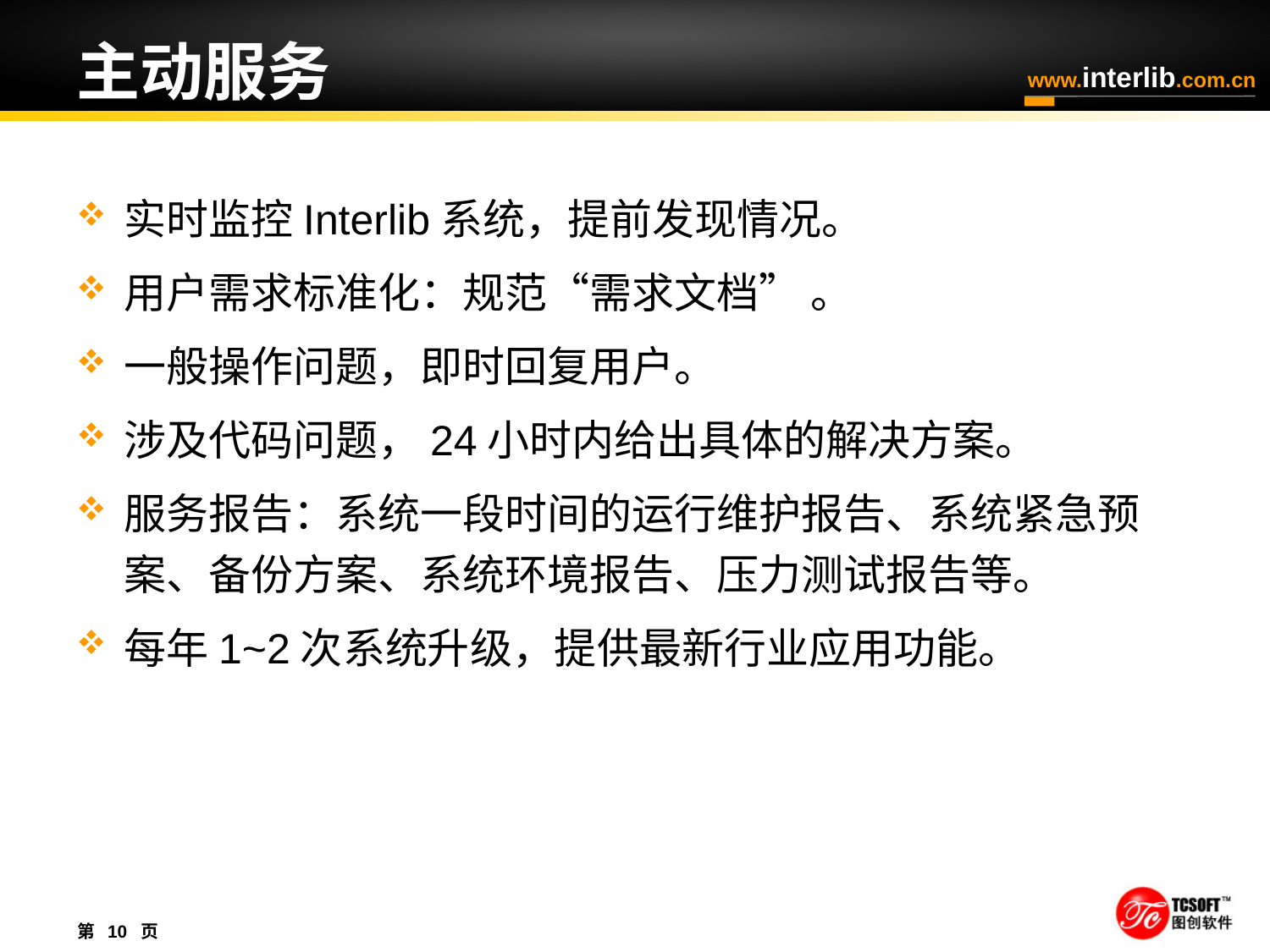

# 主动服务
实时监控Interlib系统，提前发现情况。
用户需求标准化：规范“需求文档” 。
一般操作问题，即时回复用户。
涉及代码问题，24小时内给出具体的解决方案。
服务报告：系统一段时间的运行维护报告、系统紧急预案、备份方案、系统环境报告、压力测试报告等。
每年1~2次系统升级，提供最新行业应用功能。